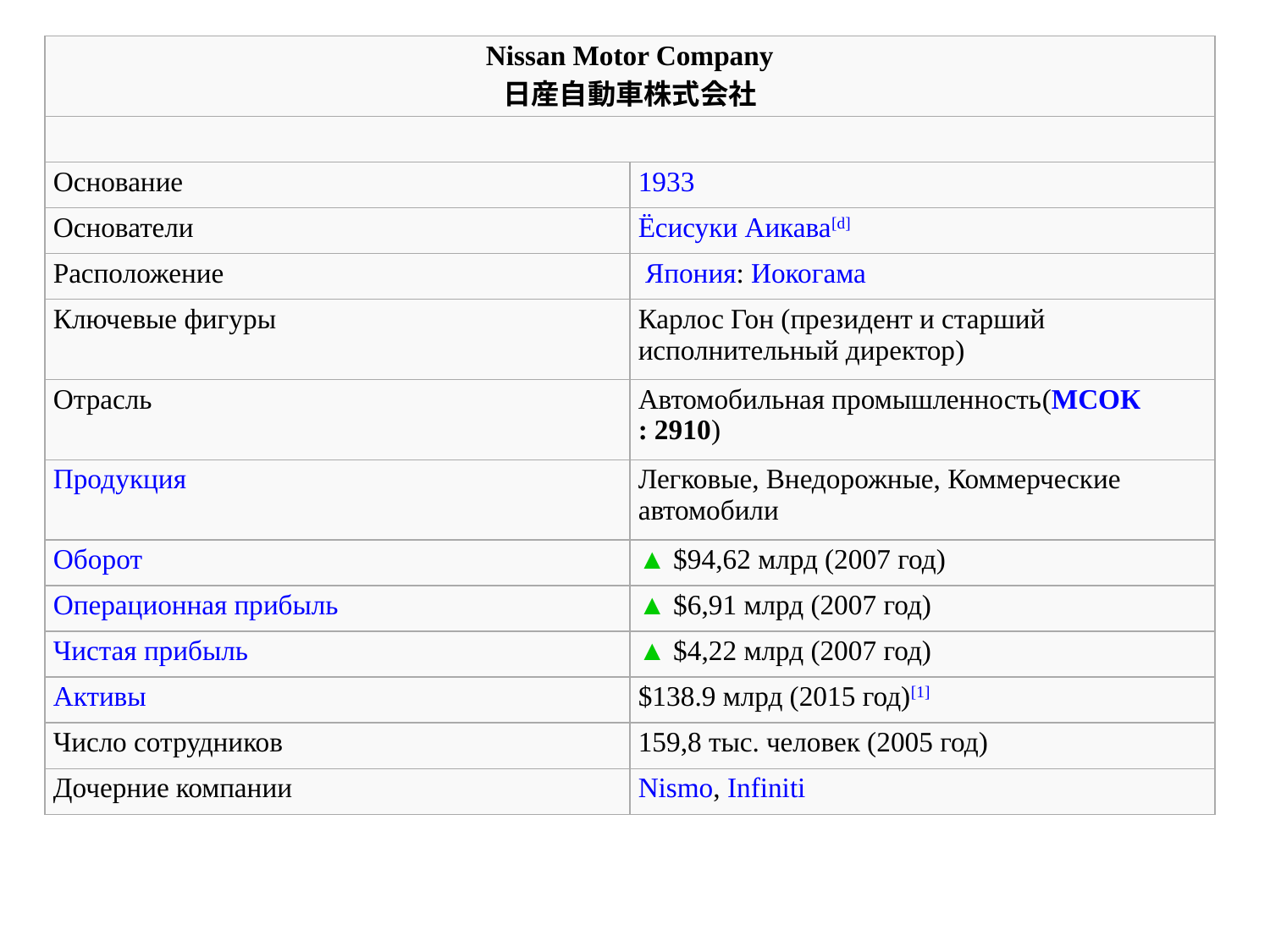

| Nissan Motor Company 日産自動車株式会社 |  |
| --- | --- |
|  |  |
| Основание | 1933 |
| Основатели | Ёсисуки Аикава[d] |
| Расположение | Япония: Иокогама |
| Ключевые фигуры | Карлос Гон (президент и старший исполнительный директор) |
| Отрасль | Автомобильная промышленность(МСОК: 2910) |
| Продукция | Легковые, Внедорожные, Коммерческие автомобили |
| Оборот | ▲ $94,62 млрд (2007 год) |
| Операционная прибыль | ▲ $6,91 млрд (2007 год) |
| Чистая прибыль | ▲ $4,22 млрд (2007 год) |
| Активы | $138.9 млрд (2015 год)[1] |
| Число сотрудников | 159,8 тыс. человек (2005 год) |
| Дочерние компании | Nismo, Infiniti |